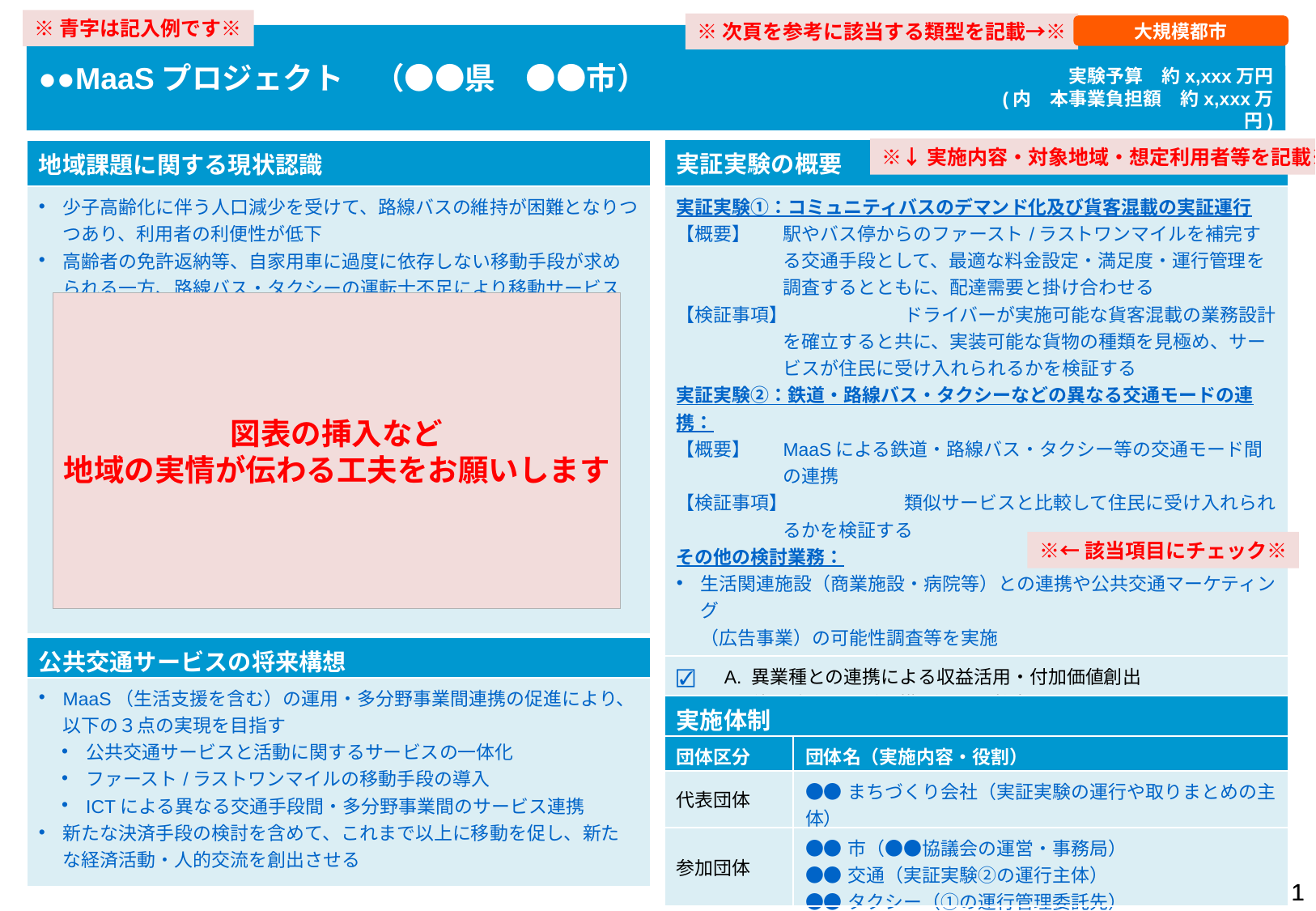

※青字は記入例です※
※次頁を参考に該当する類型を記載→※
大規模都市
●●MaaSプロジェクト　（●●県　●●市）
実験予算　約x,xxx万円
(内　本事業負担額　約x,xxx万円)
※↓実施内容・対象地域・想定利用者等を記載※
| 実証実験の概要 |
| --- |
| 実証実験①：コミュニティバスのデマンド化及び貨客混載の実証運行 【概要】 駅やバス停からのファースト/ラストワンマイルを補完する交通手段として、最適な料金設定・満足度・運行管理を調査するとともに、配達需要と掛け合わせる 【検証事項】 ドライバーが実施可能な貨客混載の業務設計を確立すると共に、実装可能な貨物の種類を見極め、サービスが住民に受け入れられるかを検証する 実証実験②：鉄道・路線バス・タクシーなどの異なる交通モードの連携： 【概要】 MaaSによる鉄道・路線バス・タクシー等の交通モード間の連携 【検証事項】 類似サービスと比較して住民に受け入れられるかを検証する その他の検討業務： 生活関連施設（商業施設・病院等）との連携や公共交通マーケティング （広告事業）の可能性調査等を実施 |
| ☑　A. 異業種との連携による収益活用・付加価値創出 ☑　B. 他の移動との重ね掛けによる効率化 ☐　C. モビリティでのサービス提供 ☐　D. 需要側の変容を促す仕掛け ☐　E. モビリティ関連データの取得、及び、交通・都市政策との連携 ☐　広域（複数の交通事業者間、複数の自治体間）のデータ連携に 　　 関するプロジェクト ☐　自動走行車を活用するプロジェクト |
| 地域課題に関する現状認識 |
| --- |
| 少子高齢化に伴う人口減少を受けて、路線バスの維持が困難となりつつあり、利用者の利便性が低下 高齢者の免許返納等、自家用車に過度に依存しない移動手段が求められる一方、路線バス・タクシーの運転士不足により移動サービスが低下 |
図表の挿入など
地域の実情が伝わる工夫をお願いします
※←該当項目にチェック※
| 公共交通サービスの将来構想 |
| --- |
| MaaS（生活支援を含む）の運用・多分野事業間連携の促進により、以下の３点の実現を目指す 公共交通サービスと活動に関するサービスの一体化 ファースト/ラストワンマイルの移動手段の導入 ICTによる異なる交通手段間・多分野事業間のサービス連携 新たな決済手段の検討を含めて、これまで以上に移動を促し、新たな経済活動・人的交流を創出させる |
| 実施体制 |  |
| --- | --- |
| 団体区分 | 団体名（実施内容・役割） |
| 代表団体 | ●●まちづくり会社（実証実験の運行や取りまとめの主体） |
| 参加団体 | ●●市（●●協議会の運営・事務局） ●●交通（実証実験②の運行主体） ●●タクシー（①の運行管理委託先） |
1
1